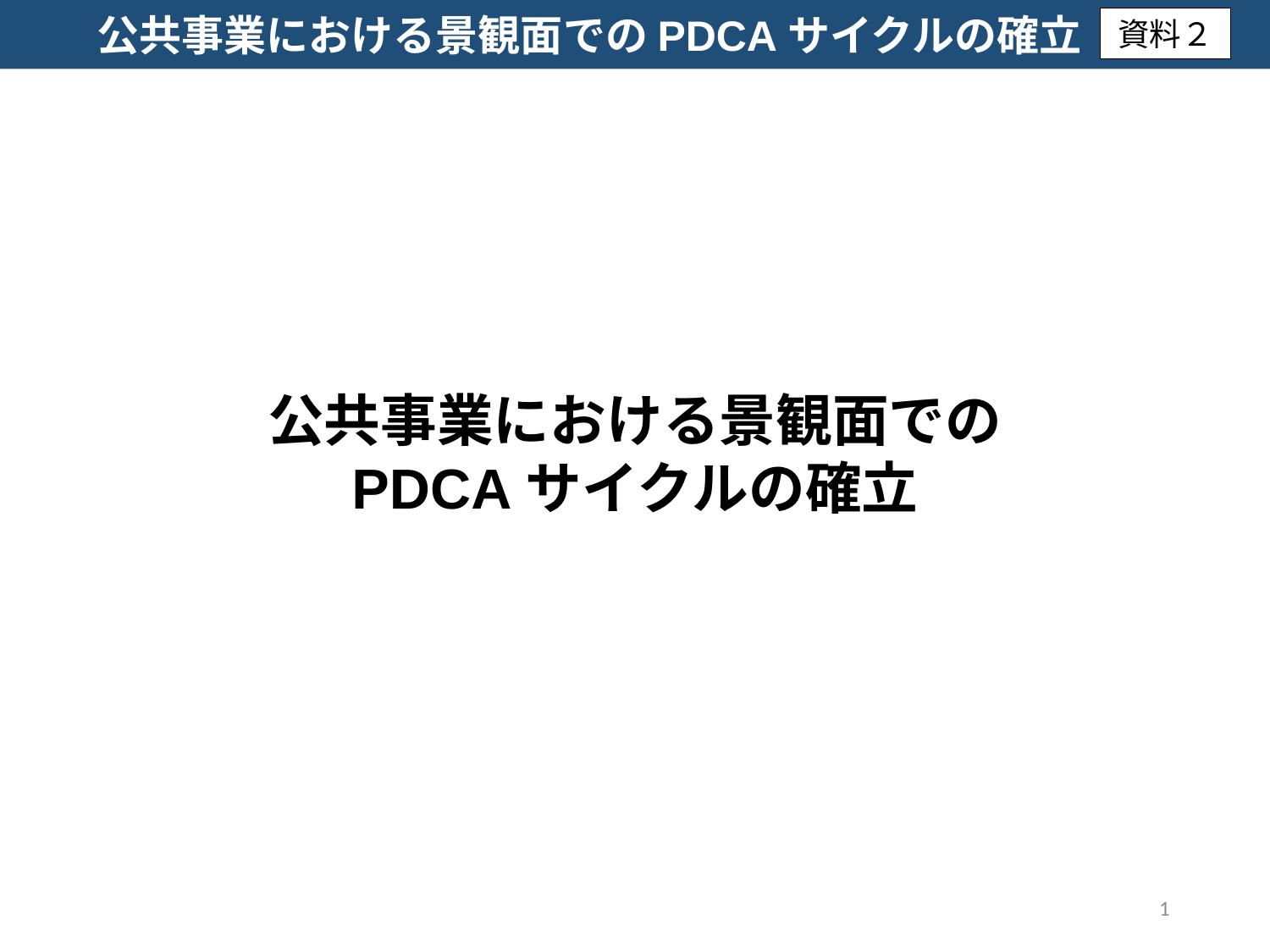

公共事業における景観面でのPDCAサイクルの確立
資料２
公共事業における景観面での
PDCAサイクルの確立
1